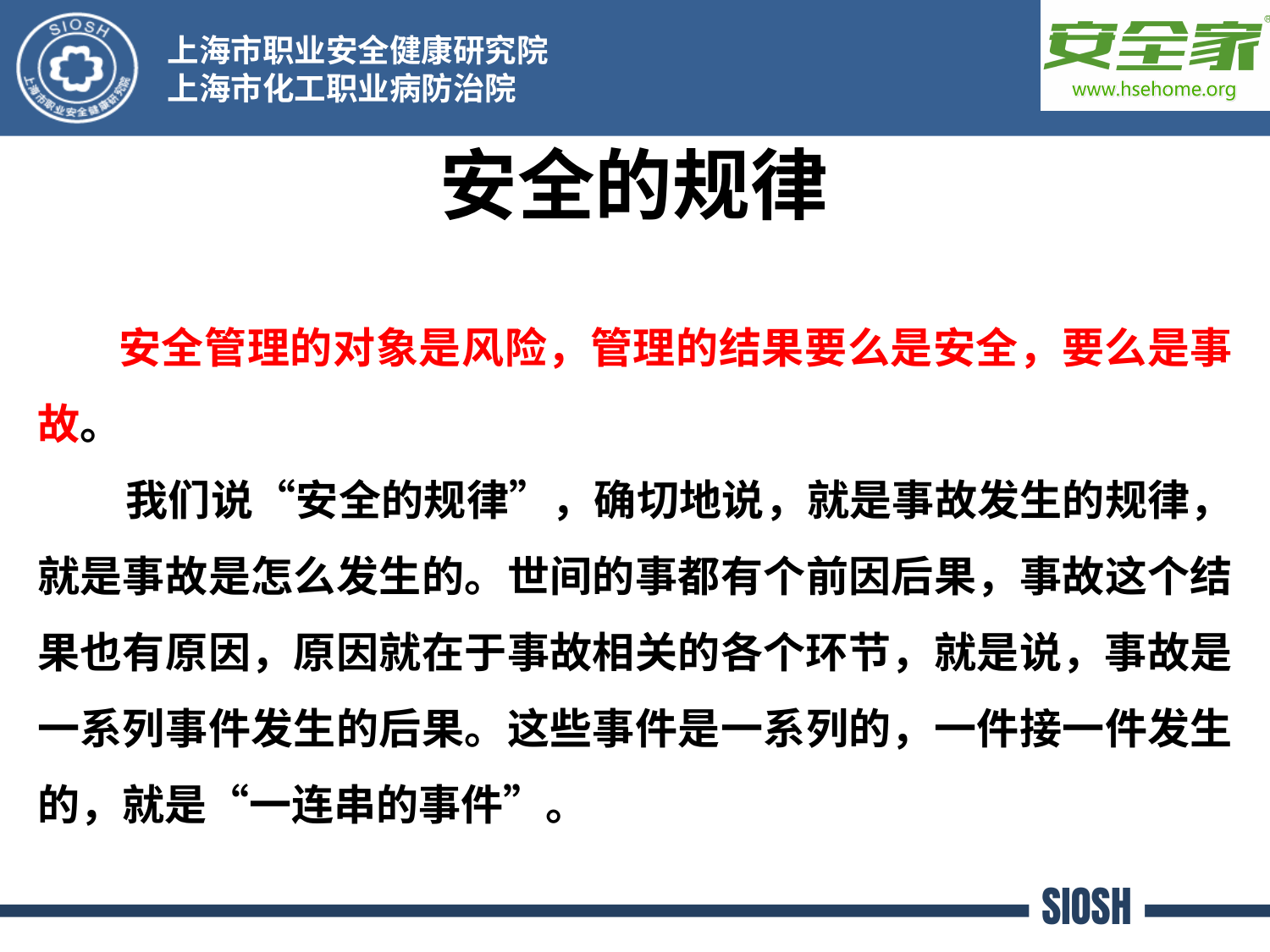

安全的规律
       安全管理的对象是风险，管理的结果要么是安全，要么是事故。
        我们说“安全的规律”，确切地说，就是事故发生的规律，就是事故是怎么发生的。世间的事都有个前因后果，事故这个结果也有原因，原因就在于事故相关的各个环节，就是说，事故是一系列事件发生的后果。这些事件是一系列的，一件接一件发生的，就是“一连串的事件”。